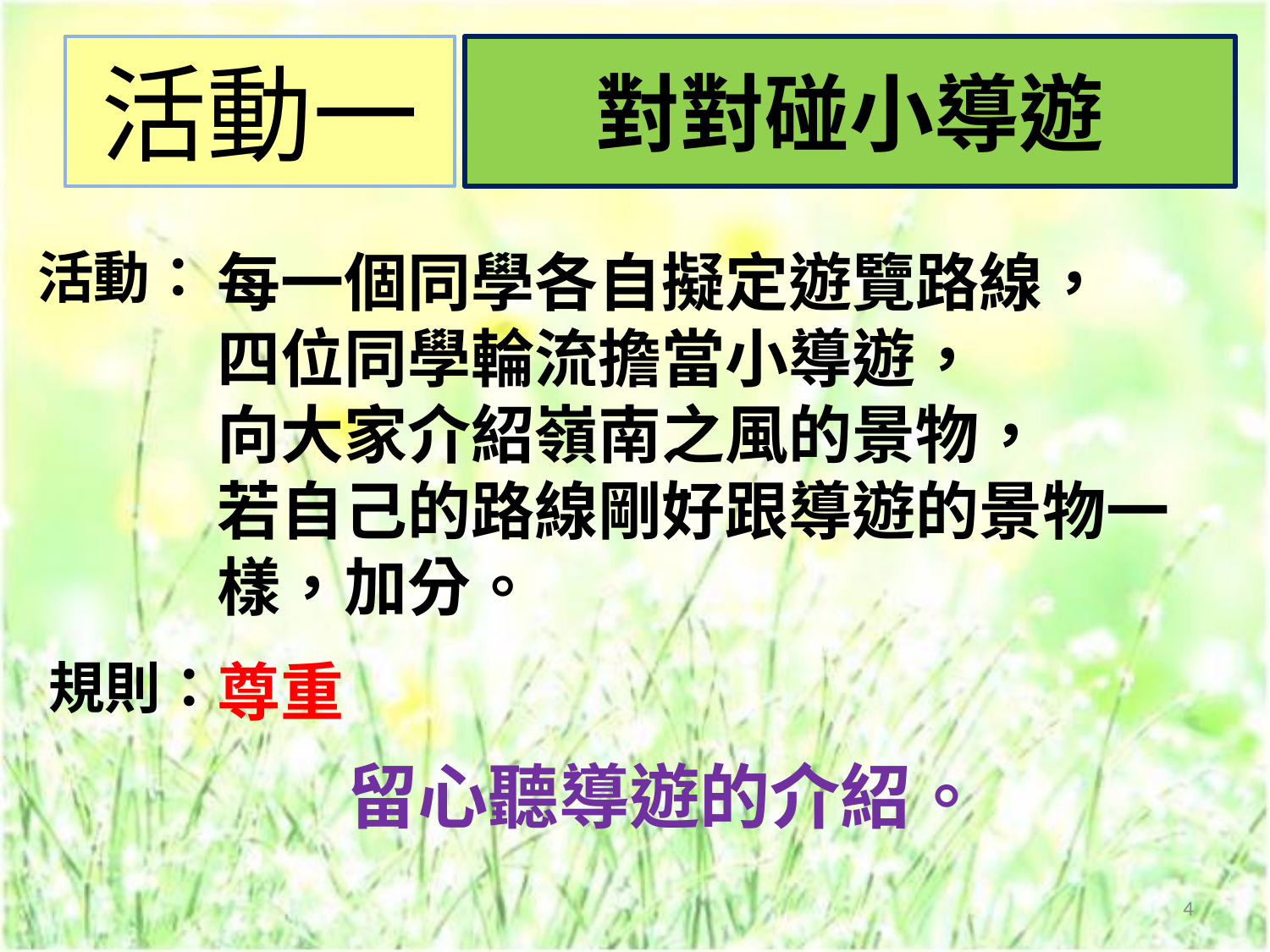

活動一
對對碰小導遊
活動：
每一個同學各自擬定遊覽路線，
四位同學輪流擔當小導遊，
向大家介紹嶺南之風的景物，
若自己的路線剛好跟導遊的景物一樣，加分。
規則：
尊重
留心聽導遊的介紹。
4